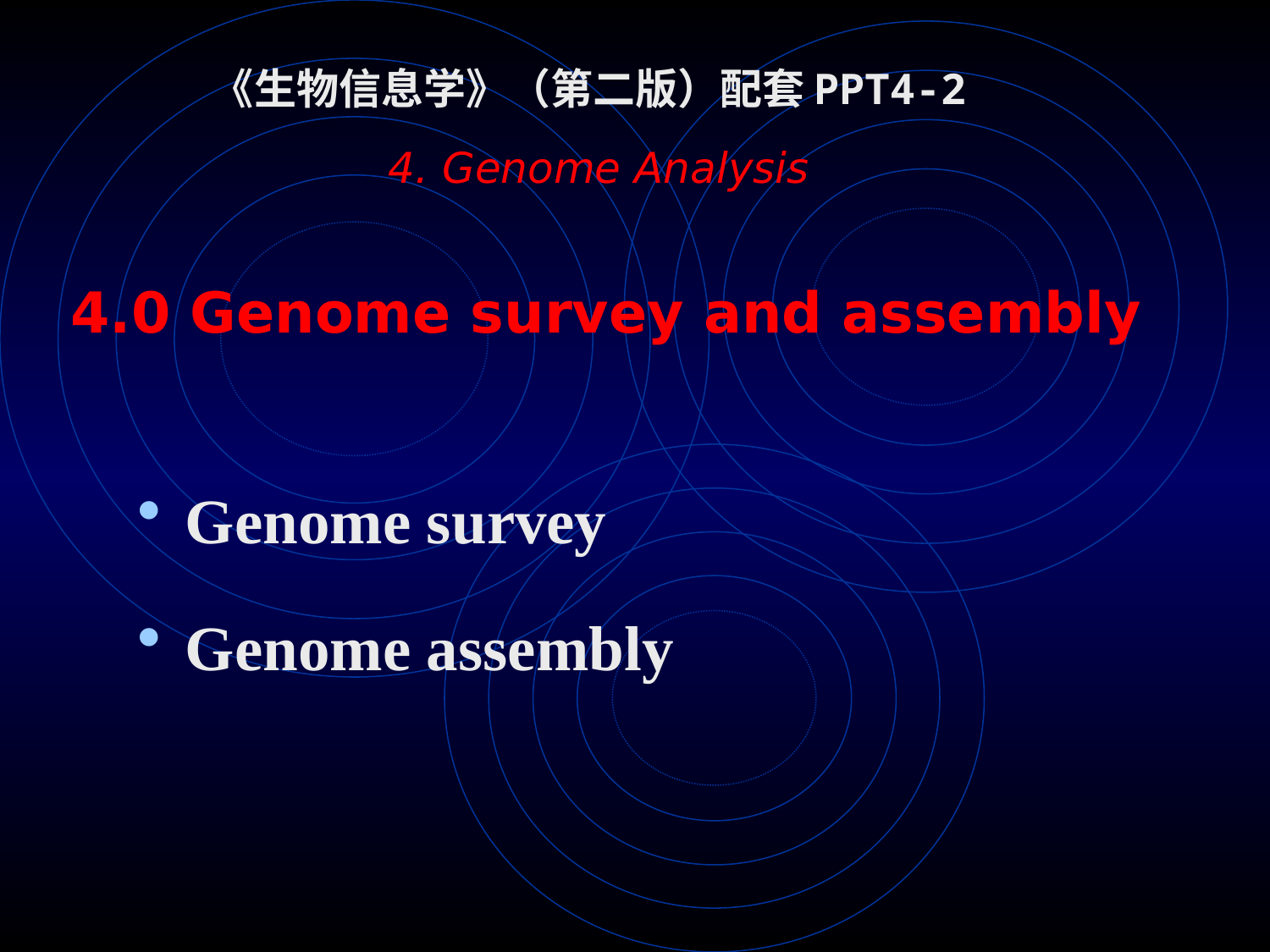

《生物信息学》（第二版）配套PPT4-2
# 4. Genome Analysis 4.0 Genome survey and assembly
Genome survey
Genome assembly